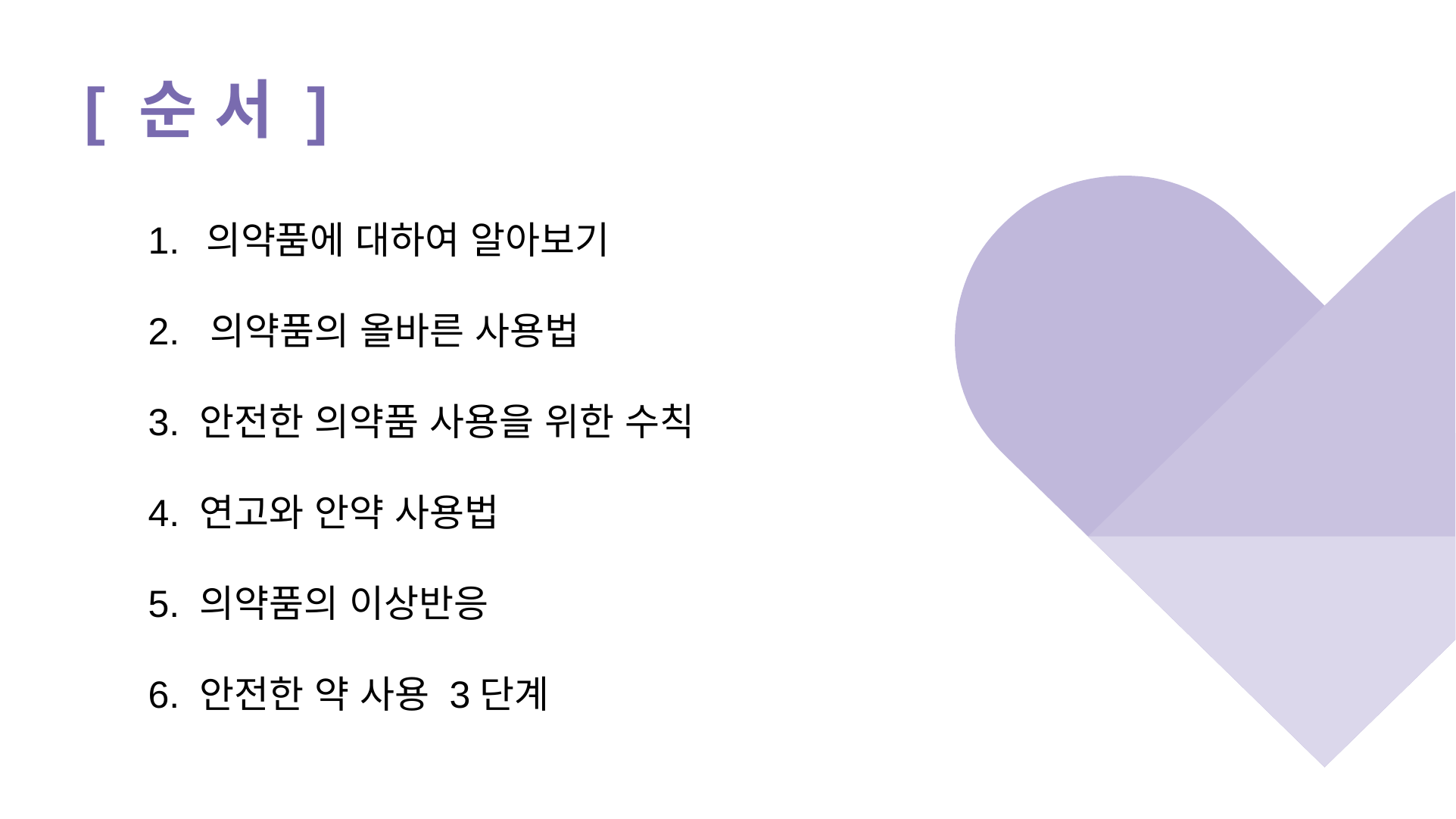

# [ 순 서 ]

  의약품에 대하여 알아보기

  의약품의 올바른 사용법

 안전한 의약품 사용을 위한 수칙

 연고와 안약 사용법

 의약품의 이상반응

 안전한 약 사용 3단계